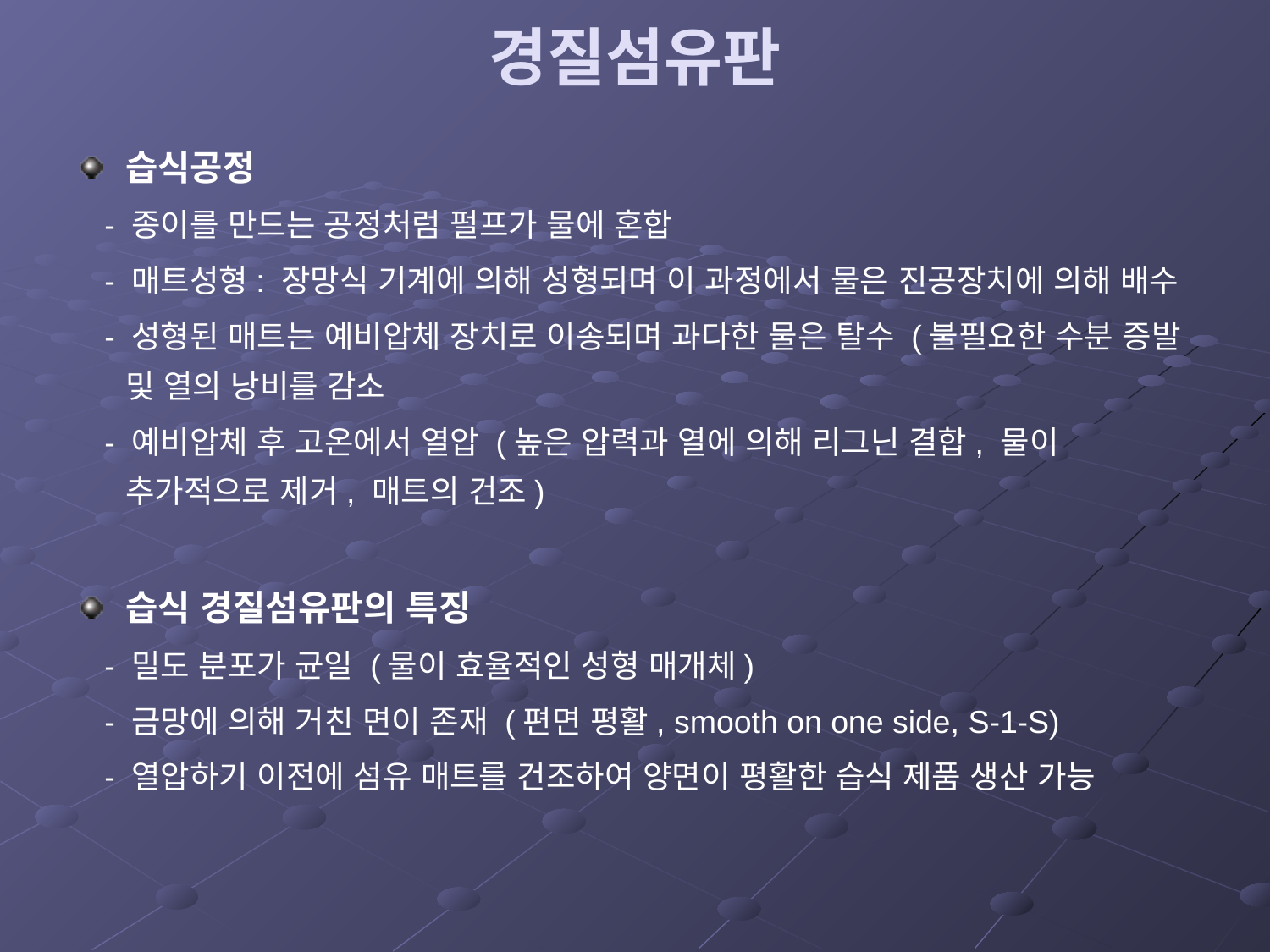

# 경질섬유판
습식공정
   - 종이를 만드는 공정처럼 펄프가 물에 혼합
   - 매트성형: 장망식 기계에 의해 성형되며 이 과정에서 물은 진공장치에 의해 배수
   - 성형된 매트는 예비압체 장치로 이송되며 과다한 물은 탈수 (불필요한 수분 증발 및 열의 낭비를 감소
   - 예비압체 후 고온에서 열압 (높은 압력과 열에 의해 리그닌 결합, 물이 추가적으로 제거, 매트의 건조)

습식 경질섬유판의 특징
   - 밀도 분포가 균일 (물이 효율적인 성형 매개체)
   - 금망에 의해 거친 면이 존재 (편면 평활, smooth on one side, S-1-S)
   - 열압하기 이전에 섬유 매트를 건조하여 양면이 평활한 습식 제품 생산 가능